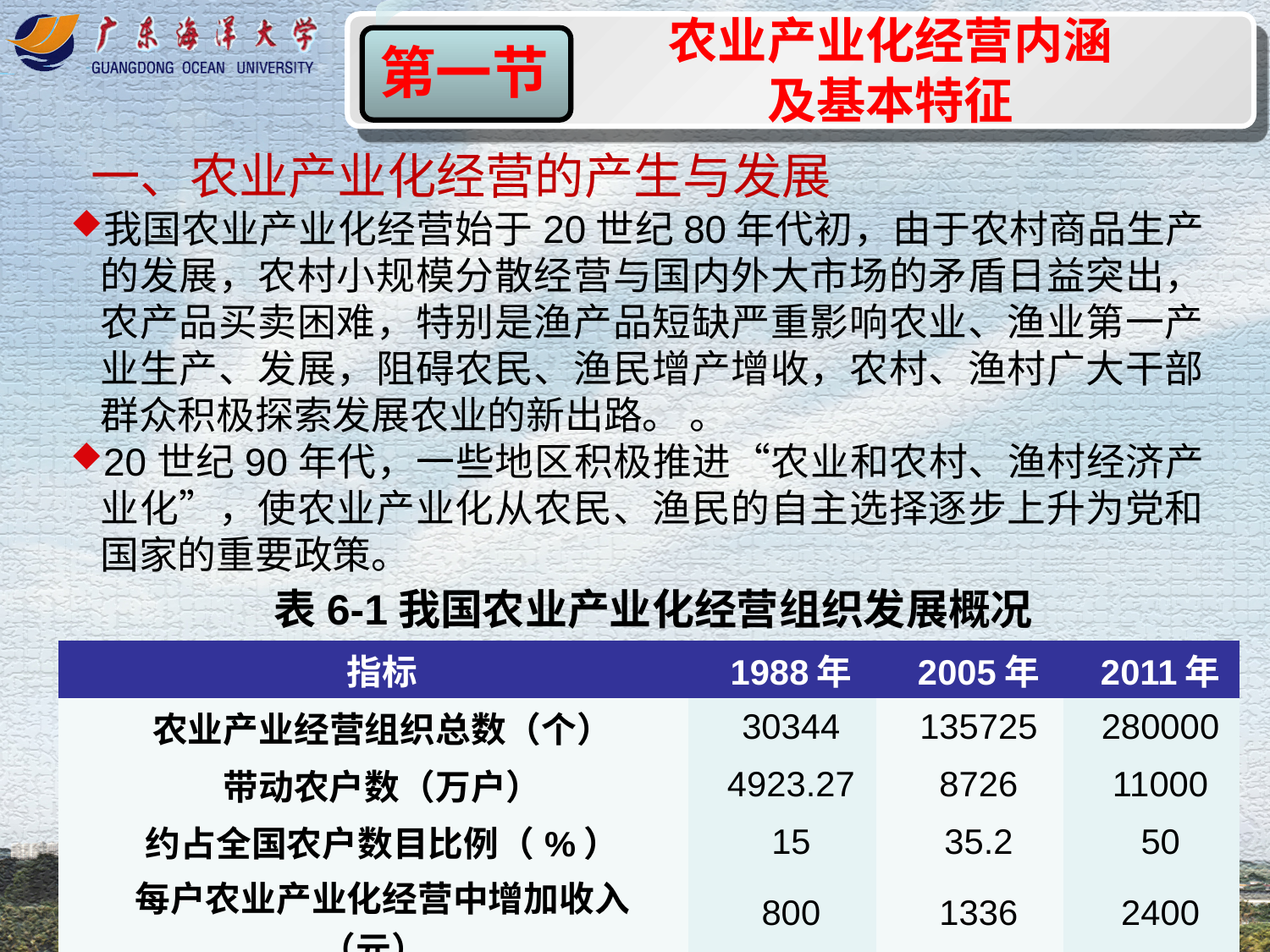

农业产业化经营内涵及基本特征

第一节
一、农业产业化经营的产生与发展
我国农业产业化经营始于20世纪80年代初，由于农村商品生产的发展，农村小规模分散经营与国内外大市场的矛盾日益突出，农产品买卖困难，特别是渔产品短缺严重影响农业、渔业第一产业生产、发展，阻碍农民、渔民增产增收，农村、渔村广大干部群众积极探索发展农业的新出路。 。
20世纪90年代，一些地区积极推进“农业和农村、渔村经济产业化”，使农业产业化从农民、渔民的自主选择逐步上升为党和国家的重要政策。
表6-1我国农业产业化经营组织发展概况
| 指标 | 1988年 | 2005年 | 2011年 |
| --- | --- | --- | --- |
| 农业产业经营组织总数（个） | 30344 | 135725 | 280000 |
| 带动农户数（万户） | 4923.27 | 8726 | 11000 |
| 约占全国农户数目比例（%） | 15 | 35.2 | 50 |
| 每户农业产业化经营中增加收入（元） | 800 | 1336 | 2400 |